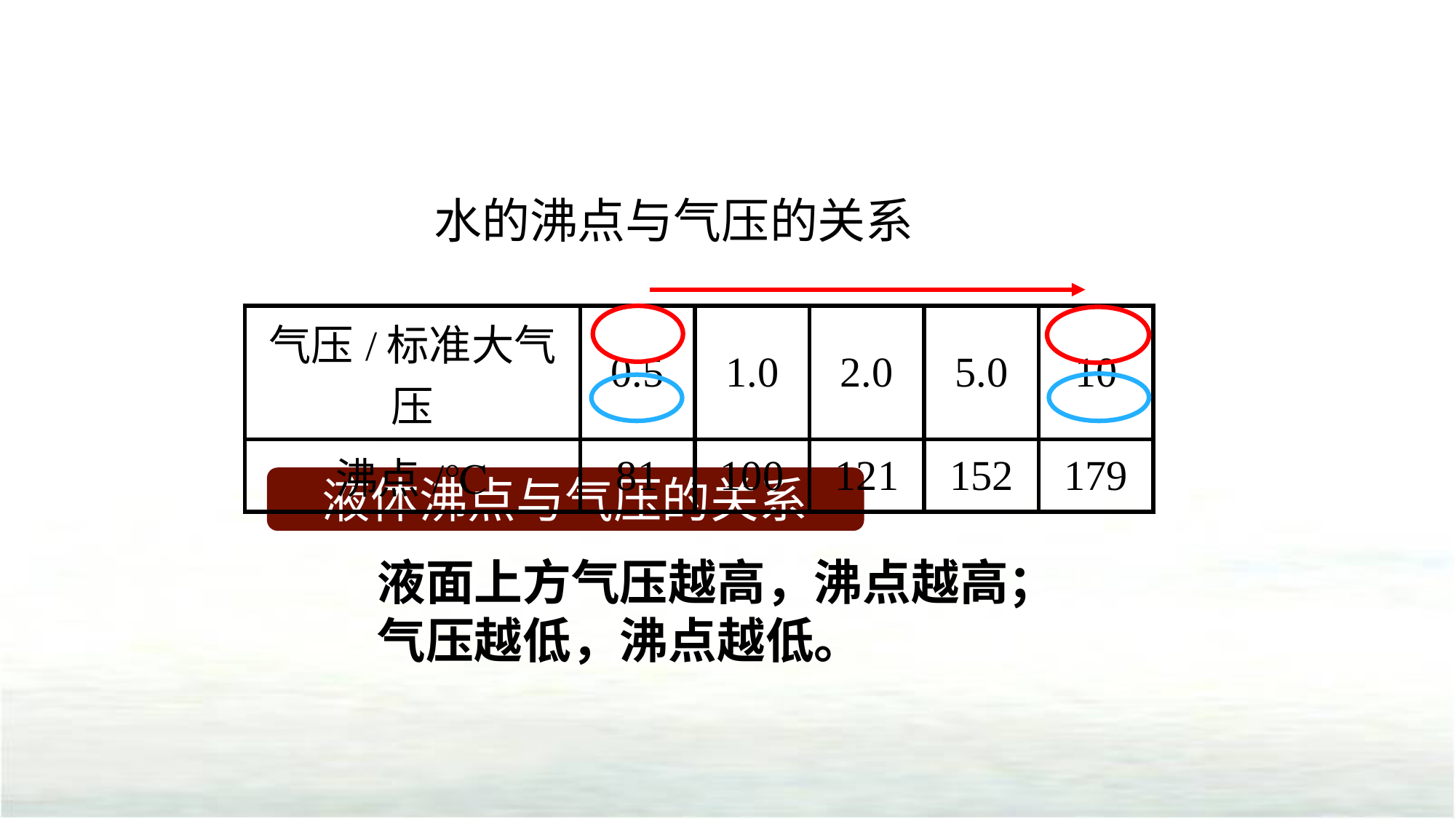

# 水的沸点与气压的关系

| 气压/标准大气压 | 0.5 | 1.0 | 2.0 | 5.0 | 10 |
| --- | --- | --- | --- | --- | --- |
| 沸点/℃ | 81 | 100 | 121 | 152 | 179 |

   液体沸点与气压的关系

   液面上方气压越高，沸点越高；
   气压越低，沸点越低。